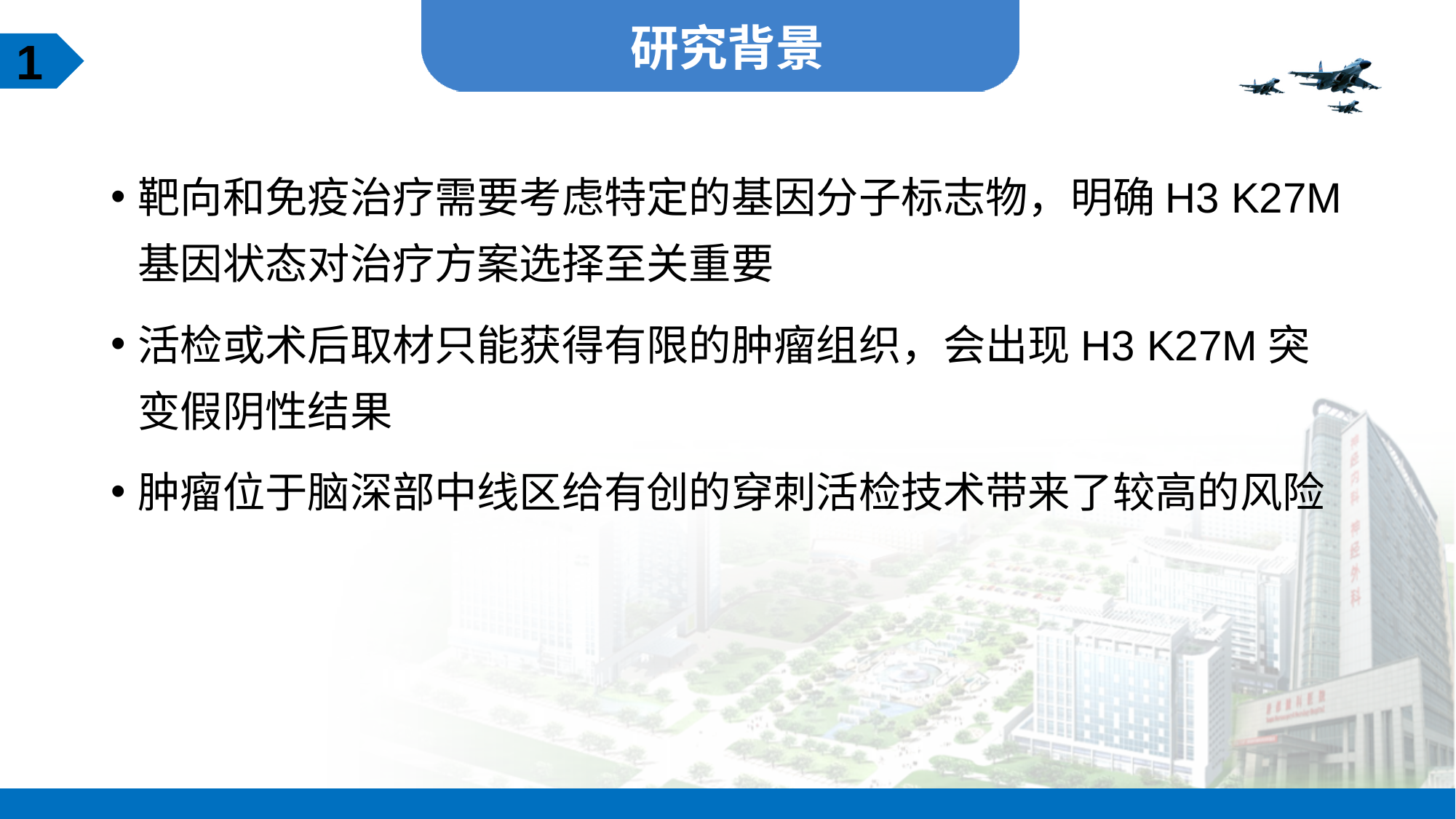

研究背景
1
靶向和免疫治疗需要考虑特定的基因分子标志物，明确H3 K27M基因状态对治疗方案选择至关重要
活检或术后取材只能获得有限的肿瘤组织，会出现H3 K27M突变假阴性结果
肿瘤位于脑深部中线区给有创的穿刺活检技术带来了较高的风险